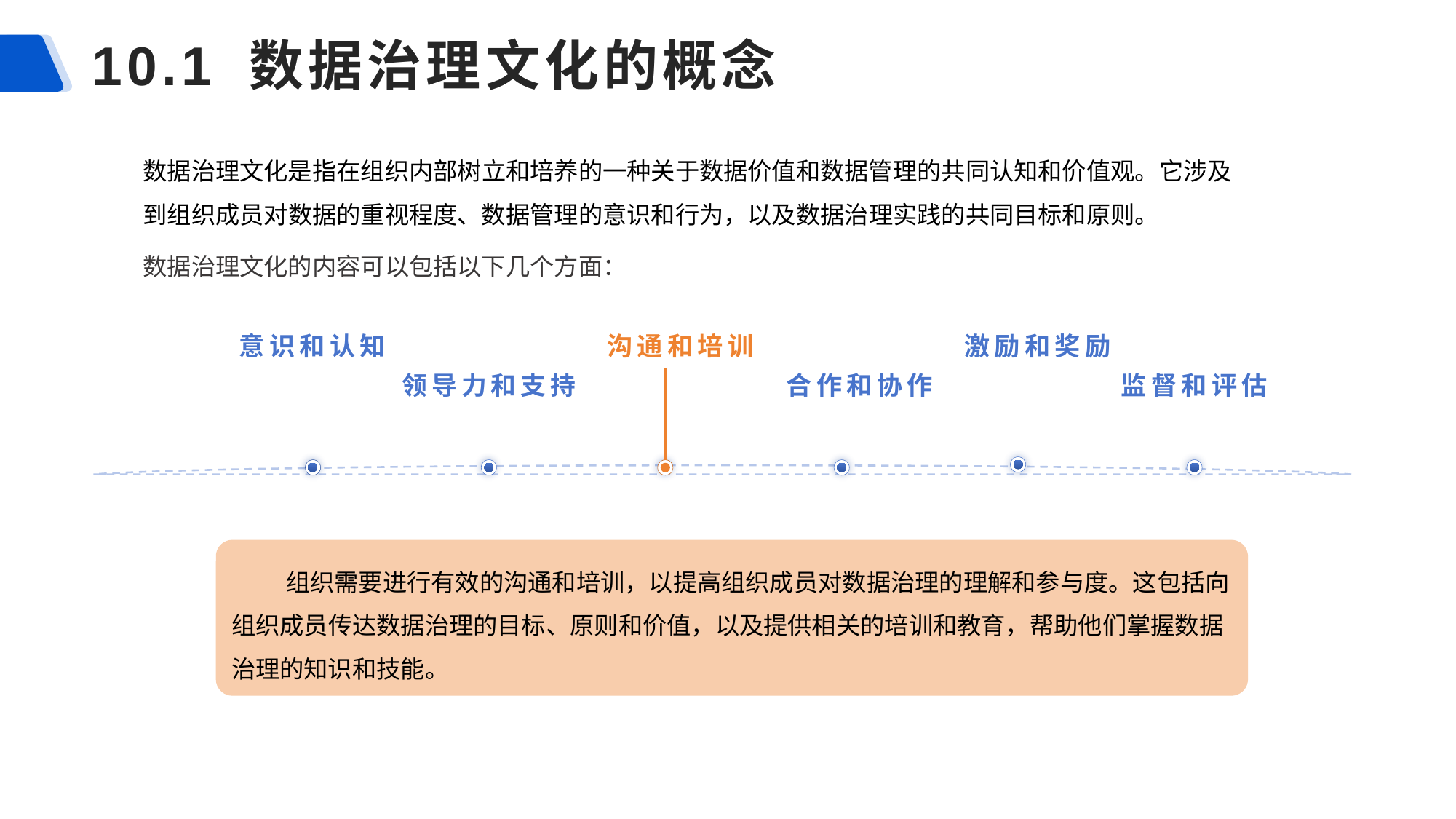

# 10.1 数据治理文化的概念
数据治理文化是指在组织内部树立和培养的一种关于数据价值和数据管理的共同认知和价值观。它涉及到组织成员对数据的重视程度、数据管理的意识和行为，以及数据治理实践的共同目标和原则。
数据治理文化的内容可以包括以下几个方面：
激励和奖励
沟通和培训
意识和认知
领导力和支持
合作和协作
监督和评估

组织需要进行有效的沟通和培训，以提高组织成员对数据治理的理解和参与度。这包括向组织成员传达数据治理的目标、原则和价值，以及提供相关的培训和教育，帮助他们掌握数据治理的知识和技能。